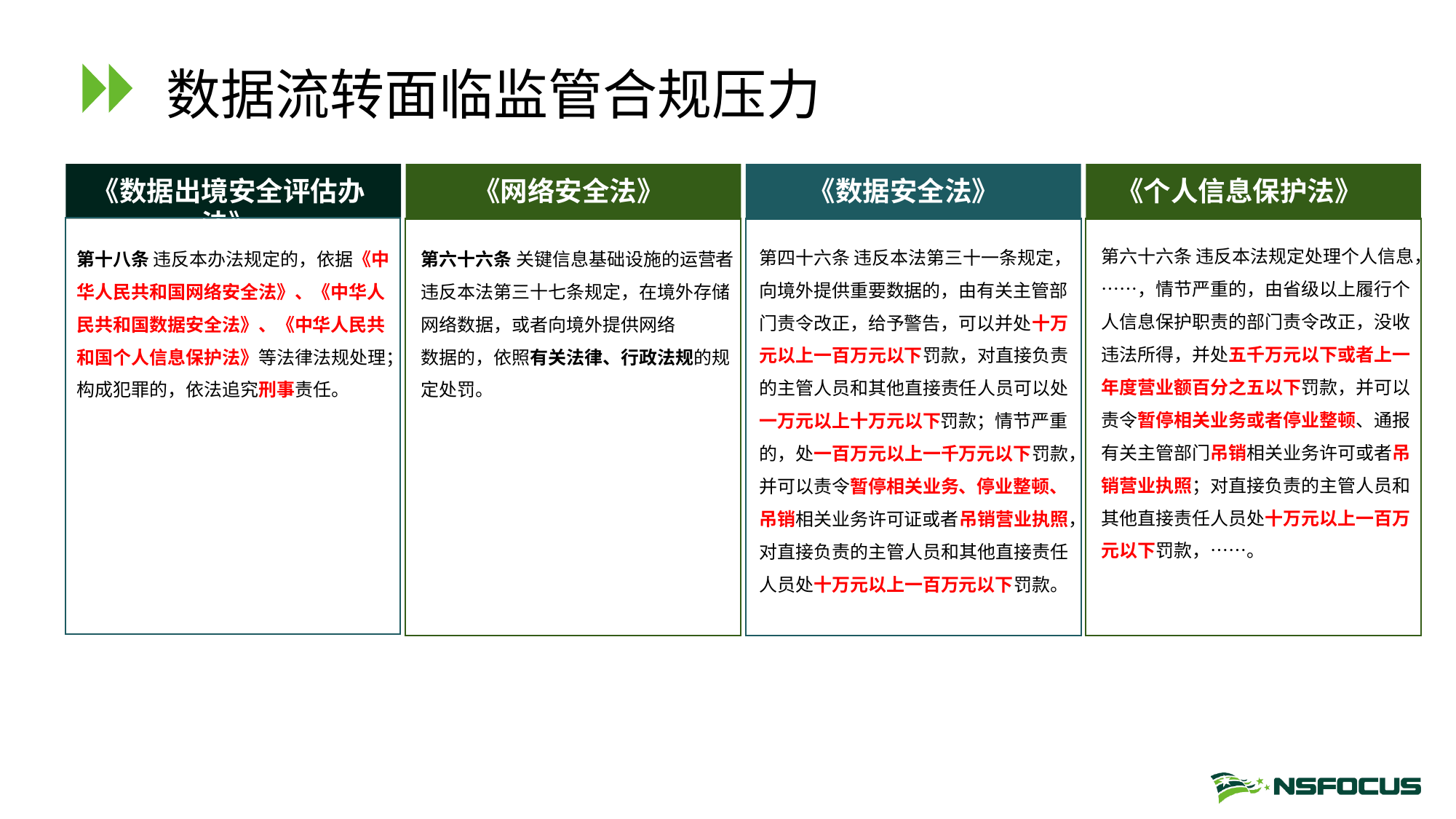

# 数据流转面临监管合规压力

《数据出境安全评估办法》
《网络安全法》
《数据安全法》
《个人信息保护法》

第六十六条 违反本法规定处理个人信息，……，情节严重的，由省级以上履行个人信息保护职责的部门责令改正，没收违法所得，并处五千万元以下或者上一年度营业额百分之五以下罚款，并可以责令暂停相关业务或者停业整顿、通报有关主管部门吊销相关业务许可或者吊销营业执照；对直接负责的主管人员和其他直接责任人员处十万元以上一百万元以下罚款，……。
第四⼗六条 违反本法第三⼗⼀条规定，向境外提供重要数据的，由有关主管部门责令改正，给予警告，可以并处⼗万元以上⼀百万元以下罚款，对直接负责的主管⼈员和其他直接责任⼈员可以处⼀万元以上⼗万元以下罚款；情节严重的，处⼀百万元以上⼀千万元以下罚款，并可以责令暂停相关业务、停业整顿、吊销相关业务许可证或者吊销营业执照，对直接负责的主管⼈员和其他直接责任⼈员处⼗万元以上⼀百万元以下罚款。
第十八条 违反本办法规定的，依据《中华人民共和国网络安全法》、《中华人民共和国数据安全法》、《中华人民共和国个人信息保护法》等法律法规处理；构成犯罪的，依法追究刑事责任。
第六⼗六条 关键信息基础设施的运营者违反本法第三⼗七条规定，在境外存储⽹络数据，或者向境外提供⽹络
数据的，依照有关法律、⾏政法规的规定处罚。